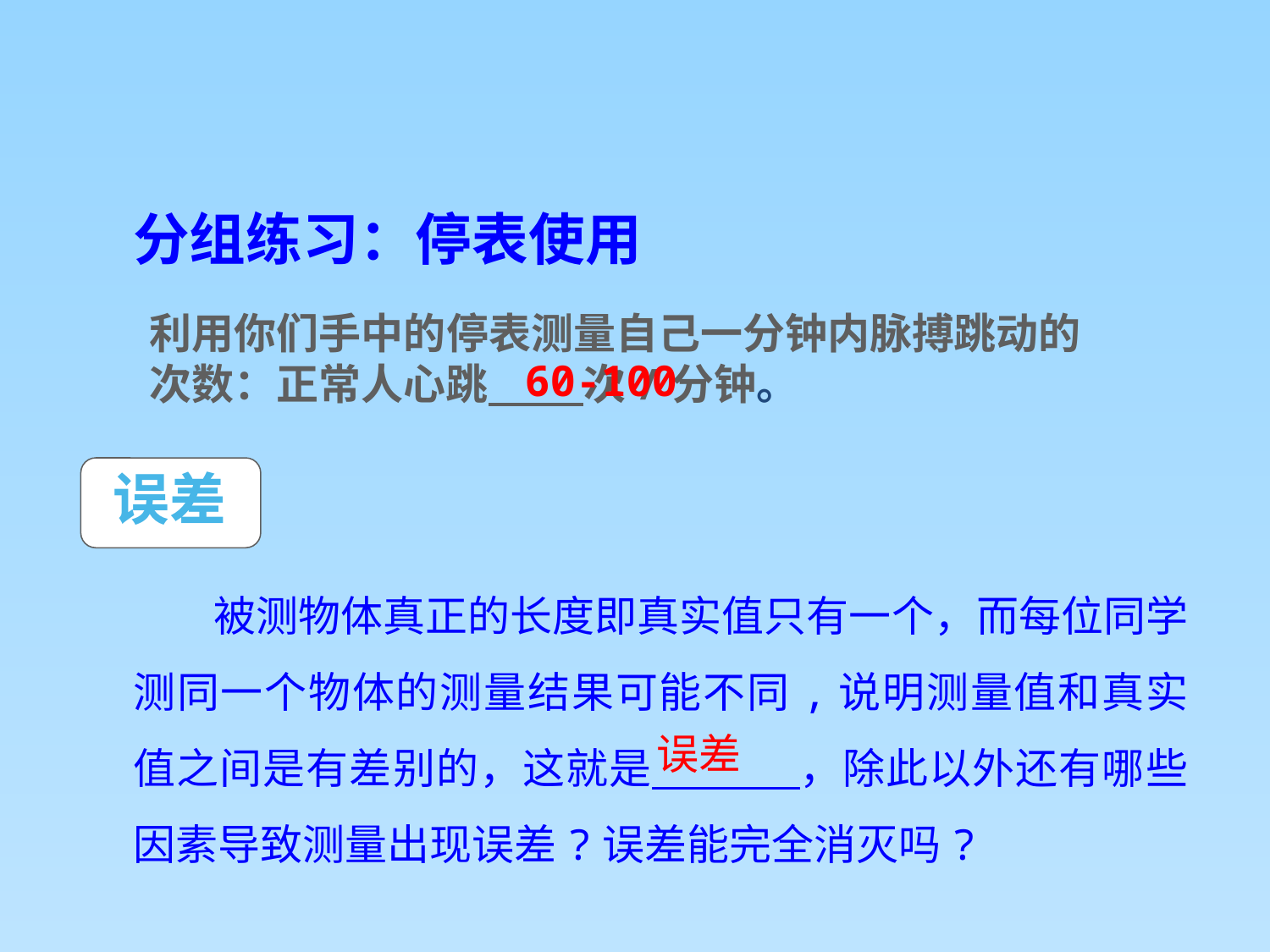

分组练习：停表使用
利用你们手中的停表测量自己一分钟内脉搏跳动的次数：正常人心跳          次/分钟。
60-100
误差

    被测物体真正的长度即真实值只有一个，而每位同学测同一个物体的测量结果可能不同,说明测量值和真实值之间是有差别的，这就是              ，除此以外还有哪些因素导致测量出现误差?误差能完全消灭吗?
误差